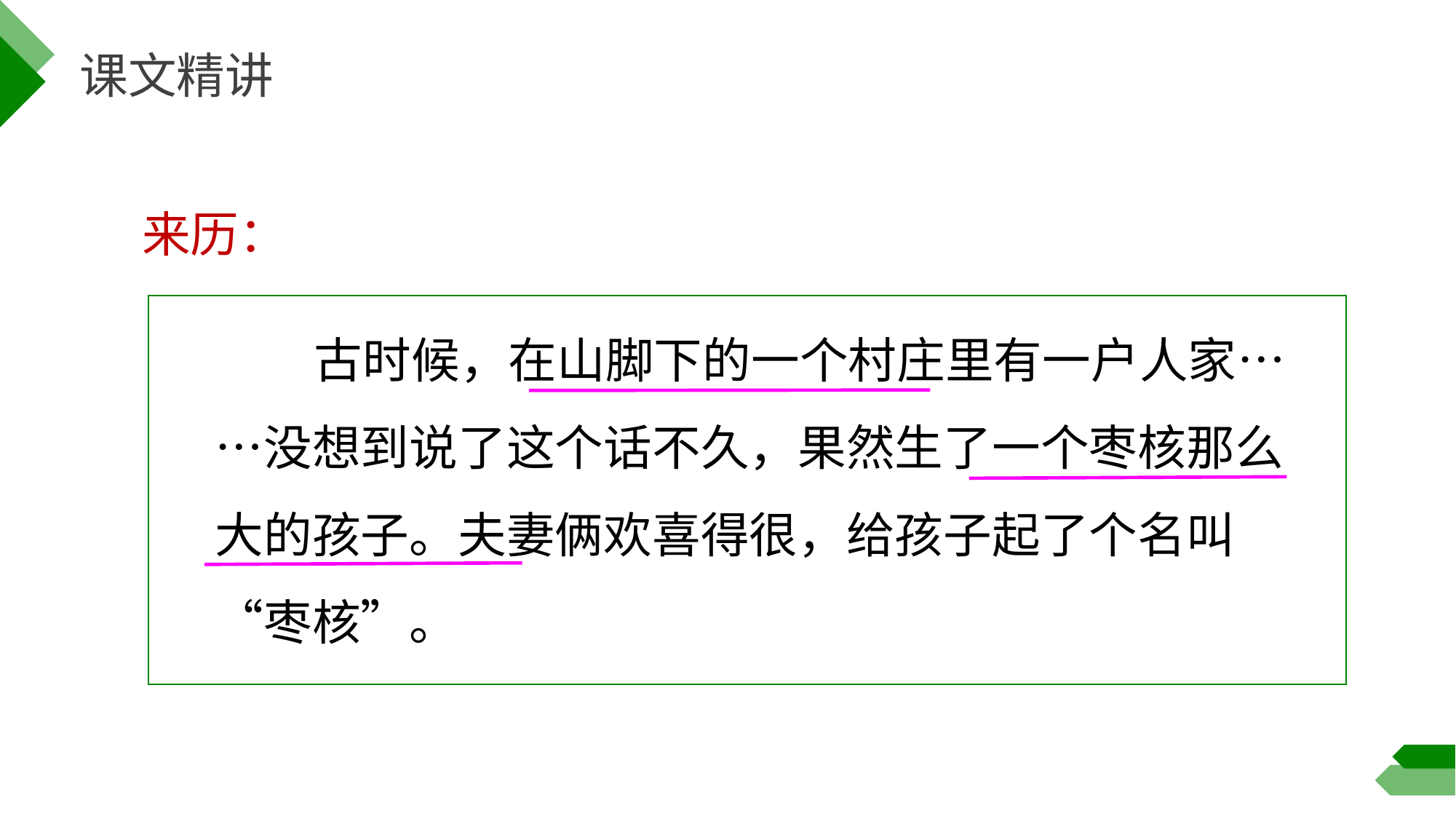

课文精讲
来历：

        古时候，在山脚下的一个村庄里有一户人家……没想到说了这个话不久，果然生了一个枣核那么大的孩子。夫妻俩欢喜得很，给孩子起了个名叫“枣核”。